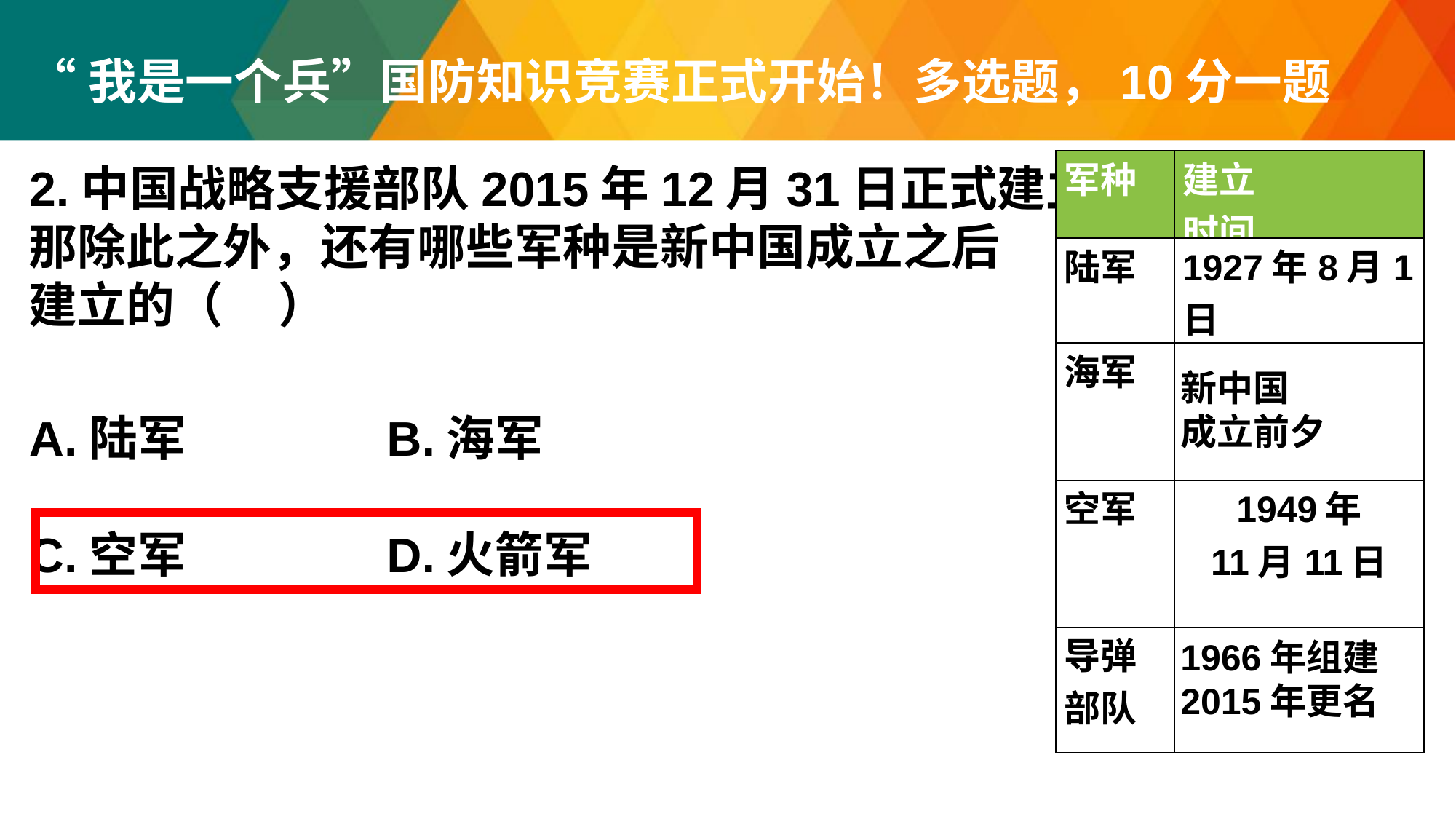

“我是一个兵”国防知识竞赛正式开始！多选题，10分一题
| 军种 | 建立 时间 |
| --- | --- |
| 陆军 | 1927年8月1日 |
| 海军 |  |
| 空军 | 1949年 11月11日 |
| 导弹部队 |  |
2.中国战略支援部队2015年12月31日正式建立。
那除此之外，还有哪些军种是新中国成立之后
建立的（     ）
新中国
成立前夕
A.陆军                 B.海军

C.空军                 D.火箭军

1966年组建
2015年更名